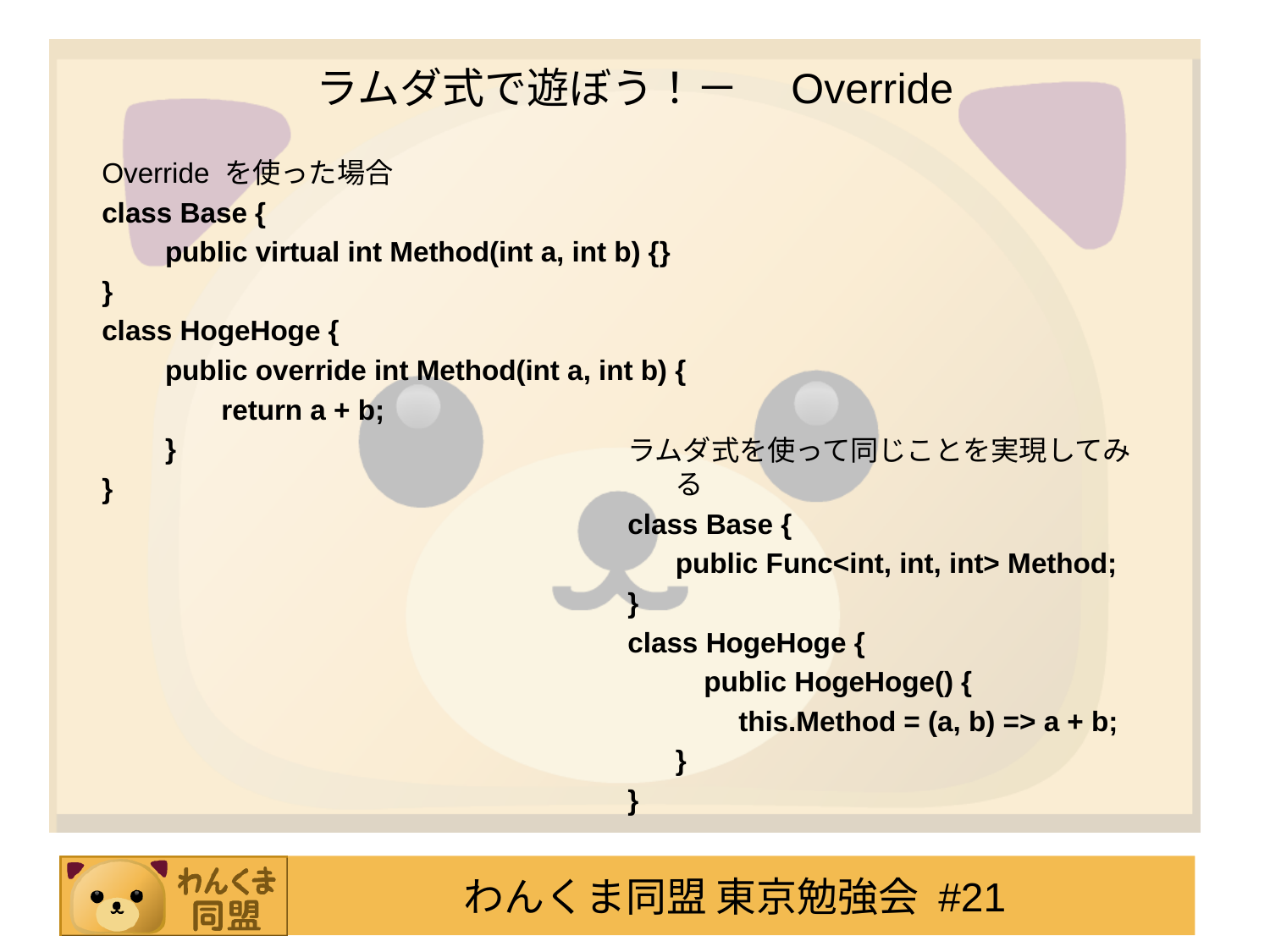

# ラムダ式で遊ぼう！－　Override
Override を使った場合
class Base {
　　public virtual int Method(int a, int b) {}
}
class HogeHoge {
　　public override int Method(int a, int b) {
　　　　return a + b;
　　}
}

ラムダ式を使って同じことを実現してみる
class Base {
	public Func<int, int, int> Method;
}
class HogeHoge {
 　　public HogeHoge() {
	　　this.Method = (a, b) => a + b;
	}
}